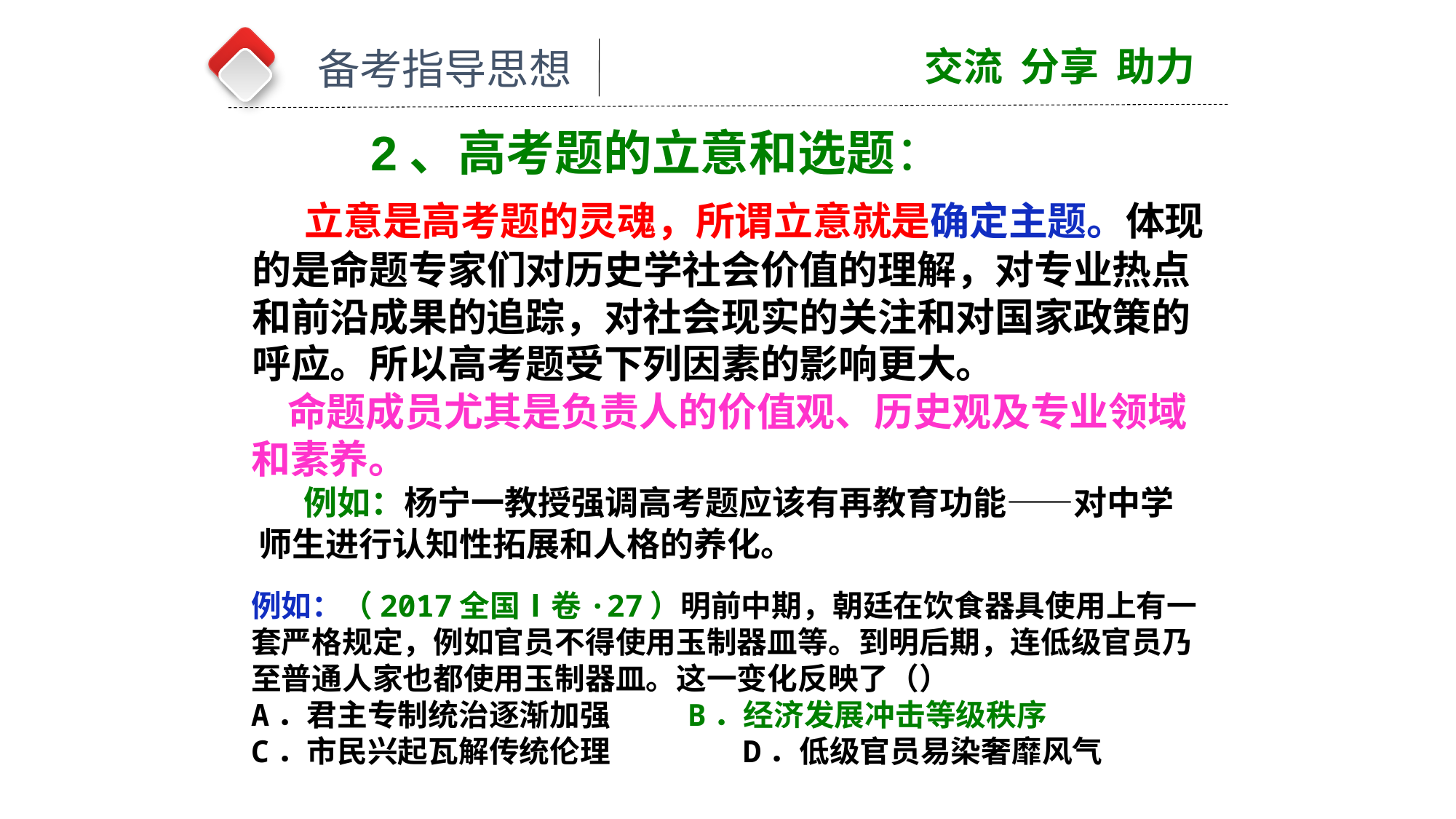

交流  分享  助力
备考指导思想

2、高考题的立意和选题：
    立意是高考题的灵魂，所谓立意就是确定主题。体现的是命题专家们对历史学社会价值的理解，对专业热点和前沿成果的追踪，对社会现实的关注和对国家政策的呼应。所以高考题受下列因素的影响更大。
   命题成员尤其是负责人的价值观、历史观及专业领域和素养。
    例如：杨宁一教授强调高考题应该有再教育功能——对中学师生进行认知性拓展和人格的养化。
例如：（2017全国Ⅰ卷·27）明前中期，朝廷在饮食器具使用上有一套严格规定，例如官员不得使用玉制器皿等。到明后期，连低级官员乃至普通人家也都使用玉制器皿。这一变化反映了（）
A．君主专制统治逐渐加强      	B．经济发展冲击等级秩序
C．市民兴起瓦解传统伦理    	       D．低级官员易染奢靡风气